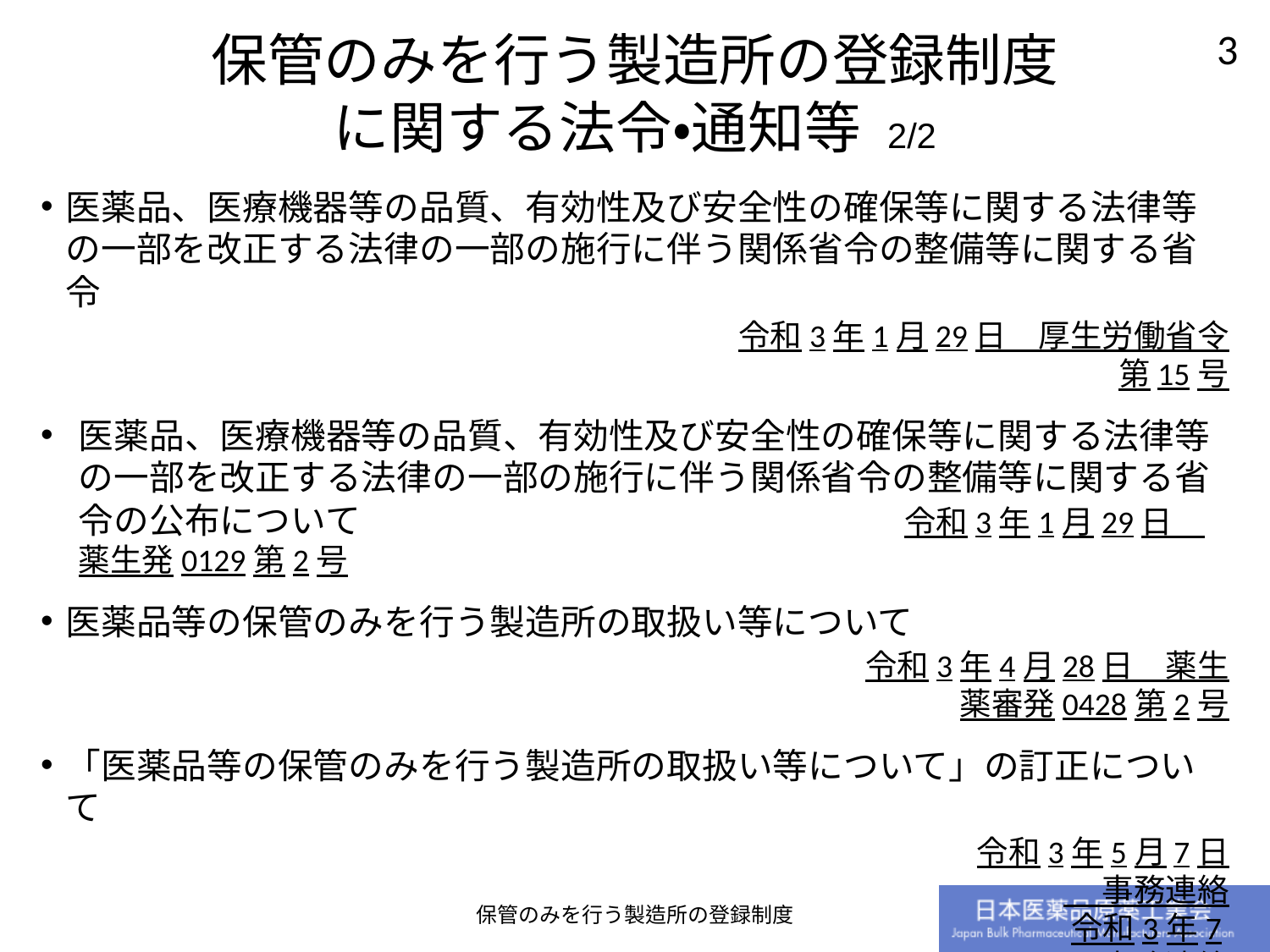

保管のみを行う製造所の登録制度
に関する法令・通知等 2/2
医薬品、医療機器等の品質、有効性及び安全性の確保等に関する法律等の一部を改正する法律の一部の施行に伴う関係省令の整備等に関する省令
			　　　　                      令和3年1月29日　厚生労働省令第15号

医薬品、医療機器等の品質、有効性及び安全性の確保等に関する法律等の一部を改正する法律の一部の施行に伴う関係省令の整備等に関する省令の公布について　　　　　　　　　　                              令和3年1月29日　薬生発0129第2号

医薬品等の保管のみを行う製造所の取扱い等について
		　　　　　　　　　  　　　　　　 令和3年4月28日　薬生薬審発0428第2号

「医薬品等の保管のみを行う製造所の取扱い等について」の訂正について
		　　　　　　　　　                                             令和3年5月7日　 事務連絡
		　　　　　　　　　                                             　　　　　　　　　　　　　　　　　　　　　　　　令和3年7月2日　 事務連絡

医薬品等の保管のみを行う製造所に関する質疑応答集（Q&A）について
		　　　　　　　　　                                             　　　　　　　　　　　　　　　　令和3年7月2日　 事務連絡

保管のみを行う製造所の登録制度